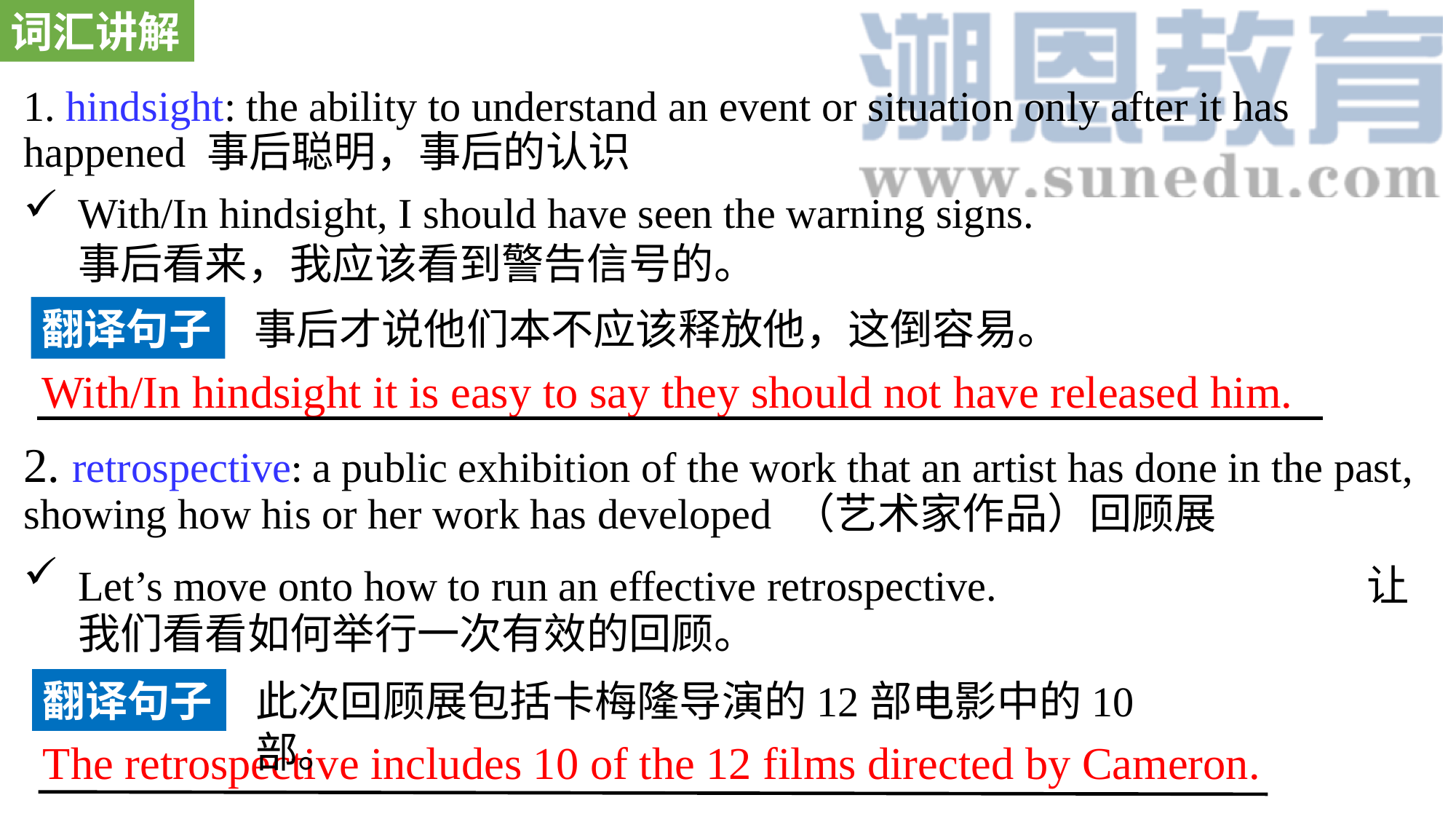

词汇讲解
1. hindsight: the ability to understand an event or situation only after it has happened 事后聪明，事后的认识
With/In hindsight, I should have seen the warning signs.                                   事后看来，我应该看到警告信号的。

2. retrospective: a public exhibition of the work that an artist has done in the past, showing how his or her work has developed （艺术家作品）回顾展
Let’s move onto how to run an effective retrospective.                        让我们看看如何举行一次有效的回顾。
翻译句子
事后才说他们本不应该释放他，这倒容易。
With/In hindsight it is easy to say they should not have released him.
翻译句子
此次回顾展包括卡梅隆导演的12部电影中的10部。
The retrospective includes 10 of the 12 films directed by Cameron.